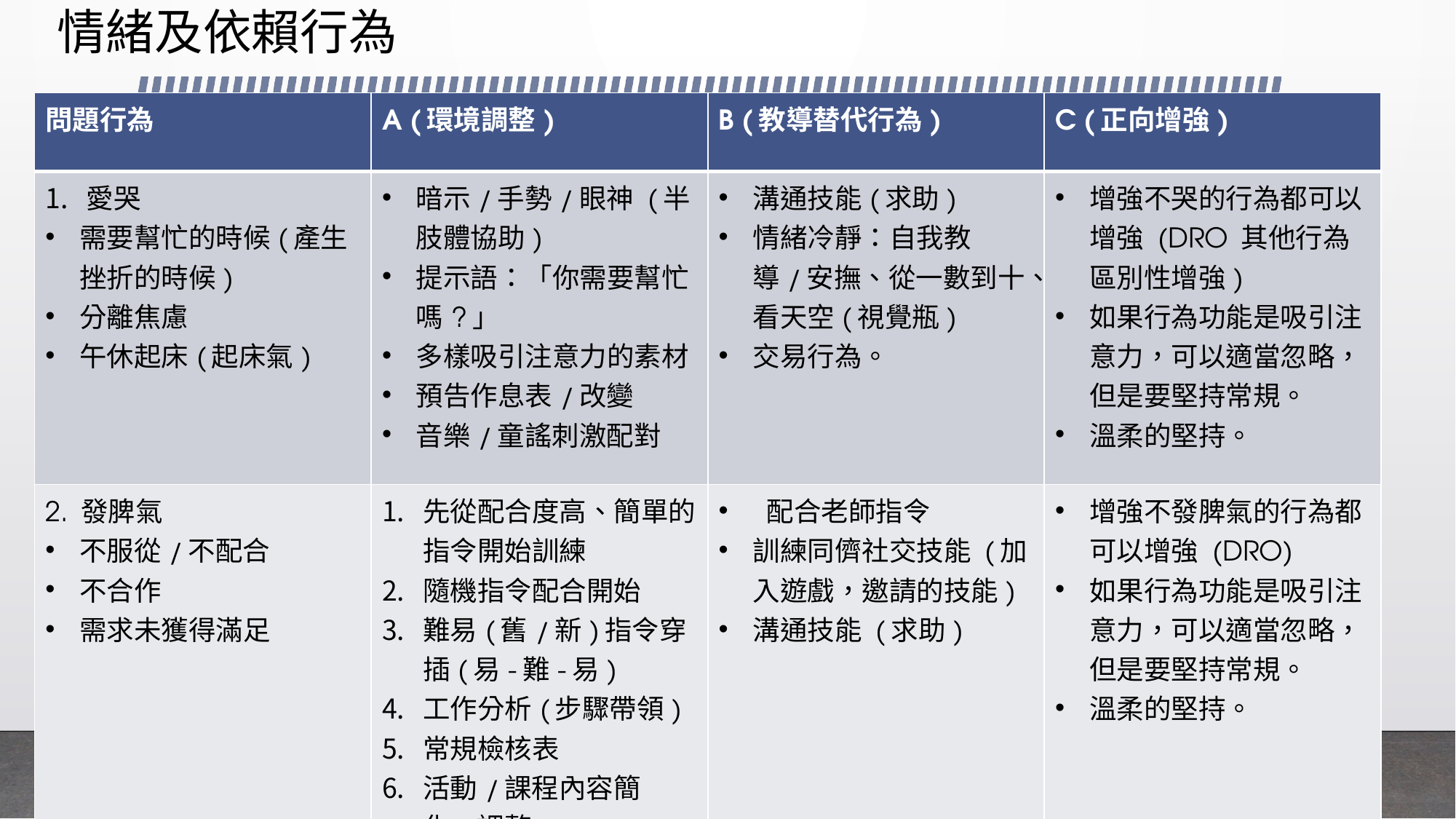

# 情緒及依賴行為
| 問題行為 | A (環境調整) | B (教導替代行為) | C (正向增強) |
| --- | --- | --- | --- |
| 愛哭 需要幫忙的時候(產生挫折的時候) 分離焦慮 午休起床(起床氣) | 暗示/手勢/眼神 (半肢體協助) 提示語：「你需要幫忙嗎?」 多樣吸引注意力的素材 預告作息表/改變 音樂/童謠刺激配對 | 溝通技能(求助) 情緒冷靜：自我教導/安撫、從一數到十、看天空(視覺瓶) 交易行為。 | 增強不哭的行為都可以增強 (DRO 其他行為區別性增強) 如果行為功能是吸引注意力，可以適當忽略，但是要堅持常規。 溫柔的堅持。 |
| 2. 發脾氣 不服從/不配合 不合作 需求未獲得滿足 | 先從配合度高、簡單的指令開始訓練 隨機指令配合開始 難易(舊/新)指令穿插(易-難-易) 工作分析(步驟帶領) 常規檢核表 活動/課程內容簡化/調整 | 配合老師指令 訓練同儕社交技能 (加入遊戲，邀請的技能) 溝通技能 (求助) | 增強不發脾氣的行為都可以增強 (DRO) 如果行為功能是吸引注意力，可以適當忽略，但是要堅持常規。 溫柔的堅持。 |